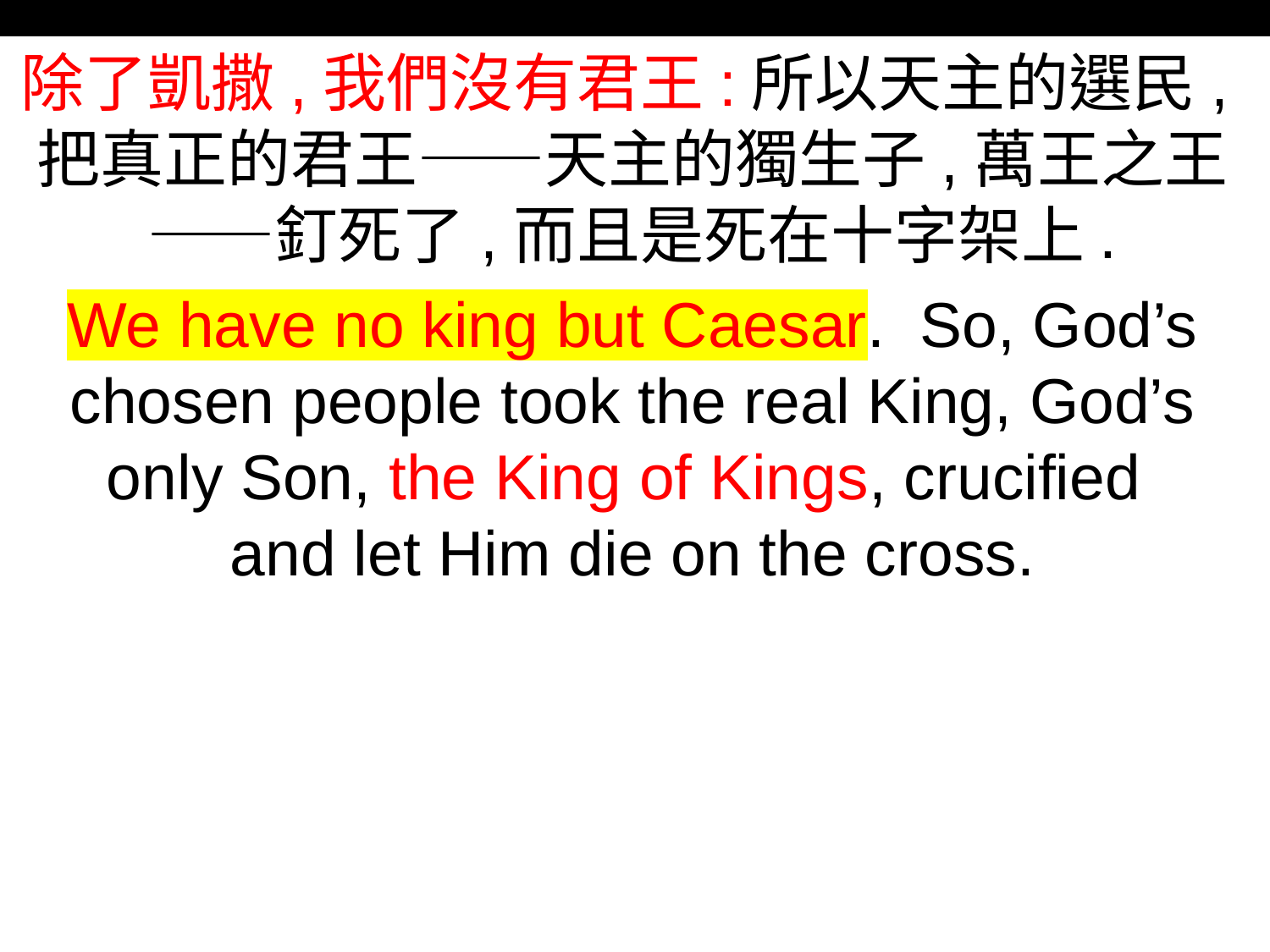

除了凱撒,我們沒有君王:所以天主的選民,把真正的君王——天主的獨生子,萬王之王——釘死了,而且是死在十字架上.
We have no king but Caesar.  So, God’s chosen people took the real King, God’s only Son, the King of Kings, crucified
and let Him die on the cross.